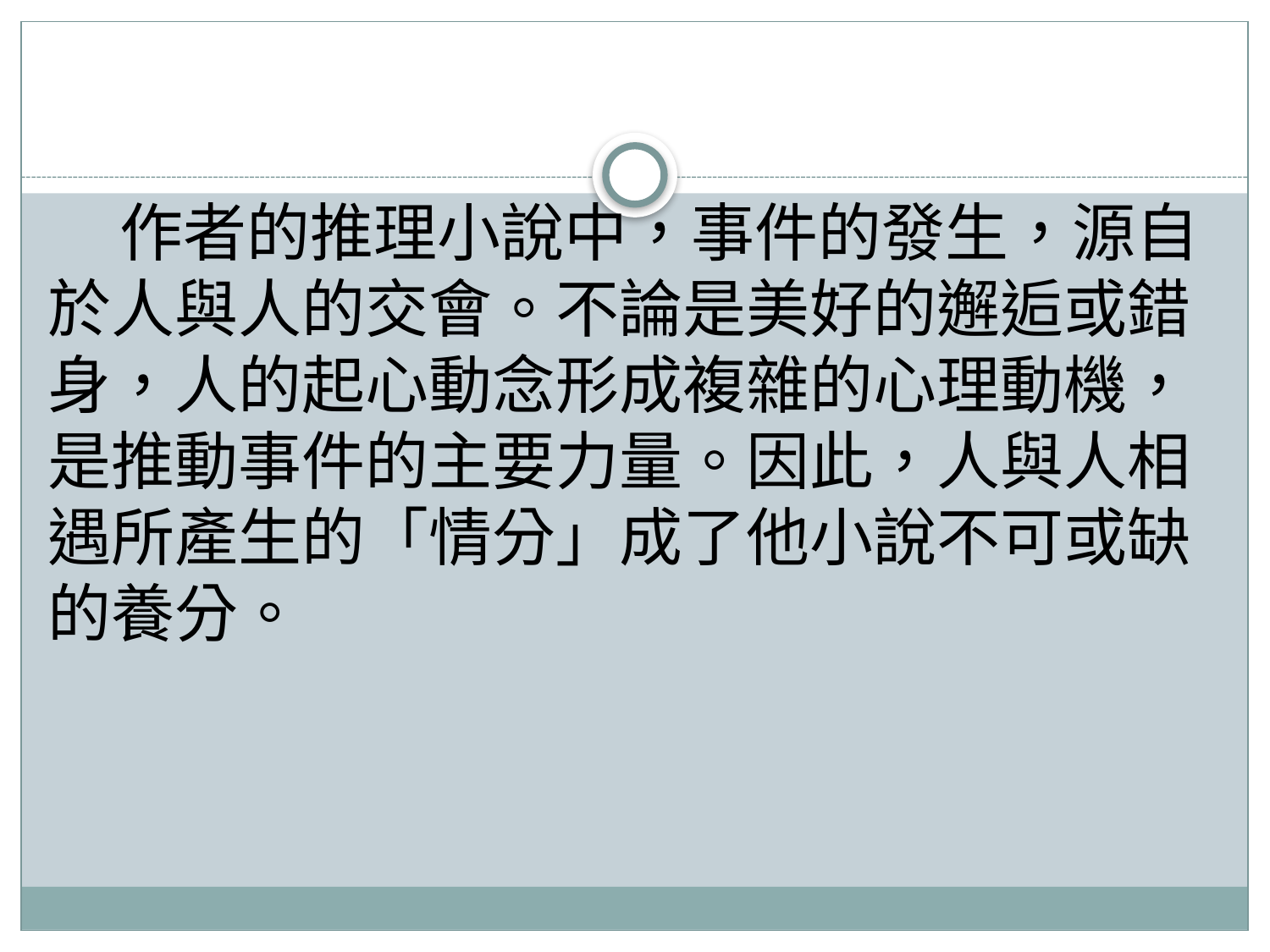

#
    作者的推理小說中，事件的發生，源自於人與人的交會。不論是美好的邂逅或錯身，人的起心動念形成複雜的心理動機，是推動事件的主要力量。因此，人與人相遇所產生的「情分」成了他小說不可或缺的養分。